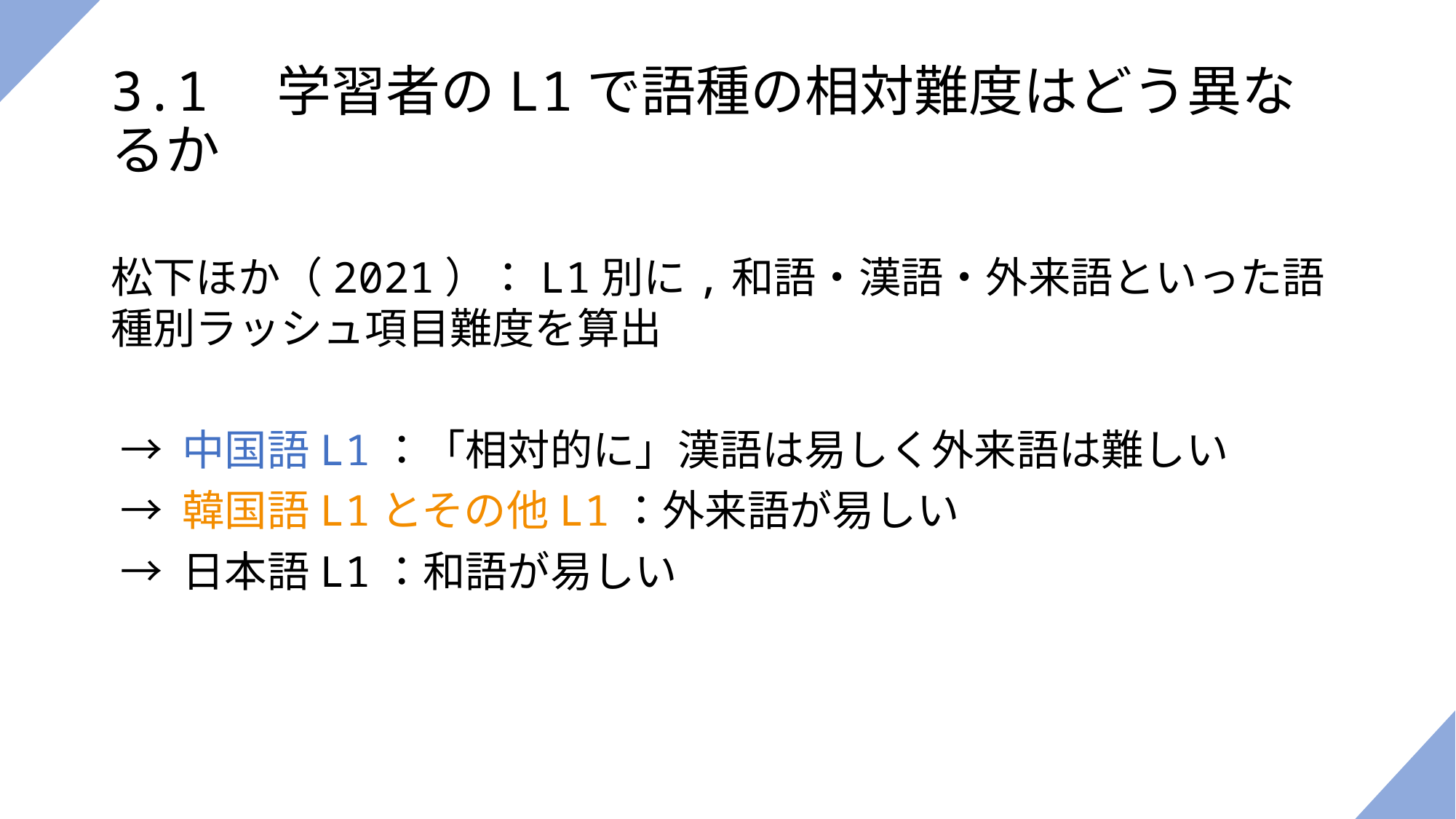

# 3.1　学習者のL1で語種の相対難度はどう異なるか
松下ほか（2021）：L1別に,和語・漢語・外来語といった語種別ラッシュ項目難度を算出

 → 中国語L1：「相対的に」漢語は易しく外来語は難しい
 → 韓国語L1とその他L1：外来語が易しい
 → 日本語L1：和語が易しい